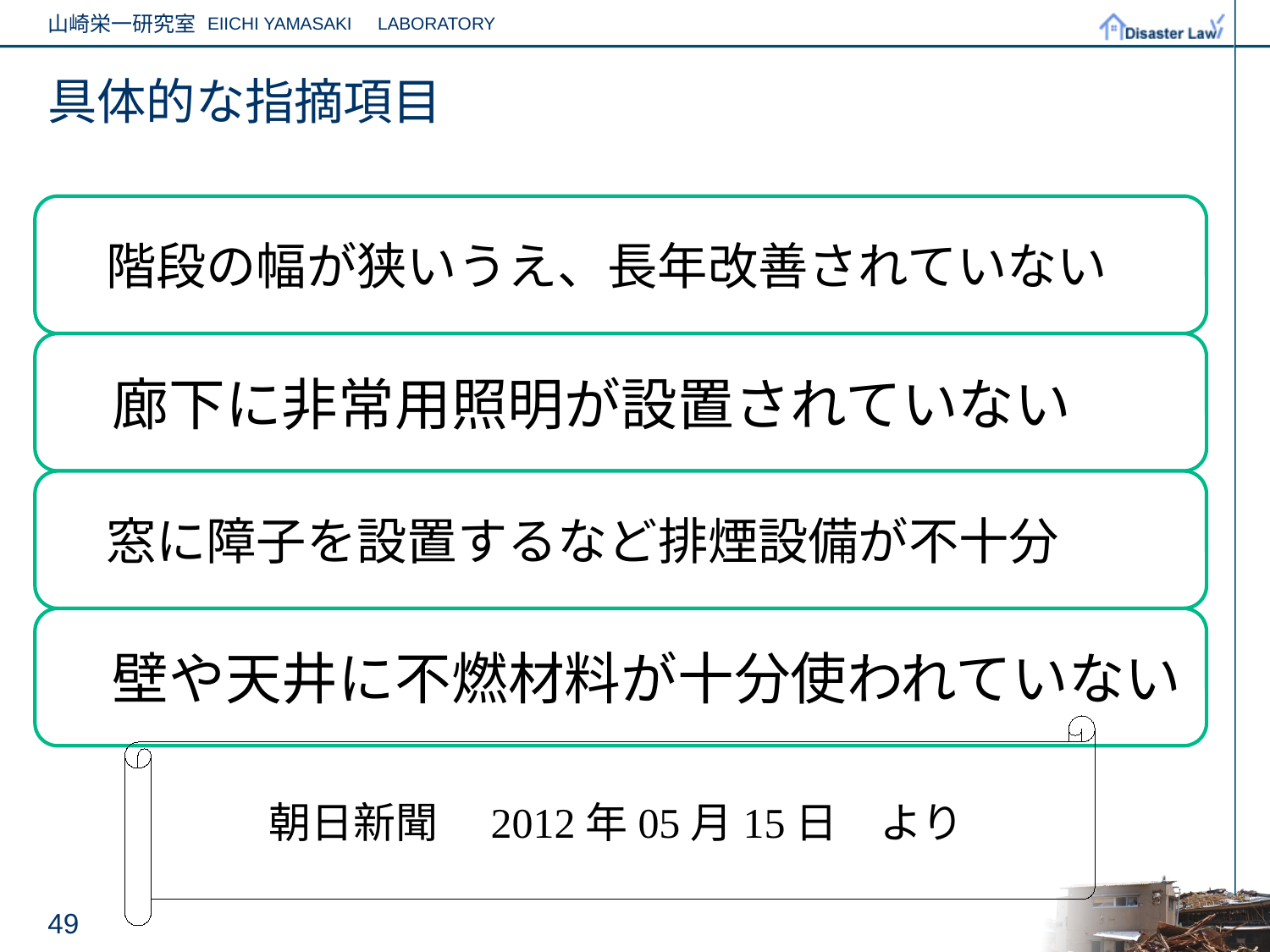

# 具体的な指摘項目
　階段の幅が狭いうえ、長年改善されていない
　廊下に非常用照明が設置されていない
　窓に障子を設置するなど排煙設備が不十分
　壁や天井に不燃材料が十分使われていない
朝日新聞　2012年05月15日　より
49